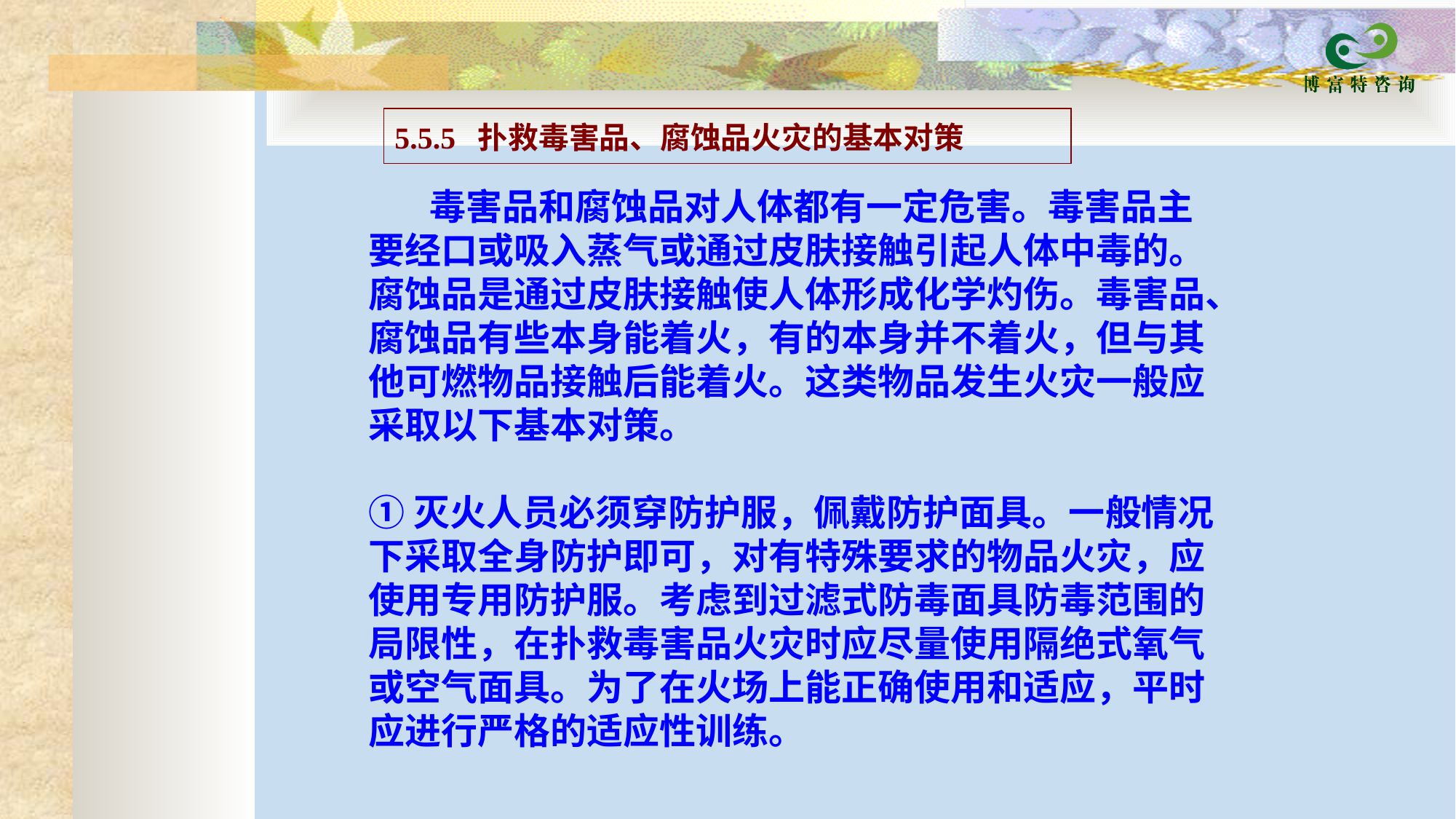

| 5.5.5 扑救毒害品、腐蚀品火灾的基本对策 |
| --- |
　   毒害品和腐蚀品对人体都有一定危害。毒害品主要经口或吸入蒸气或通过皮肤接触引起人体中毒的。腐蚀品是通过皮肤接触使人体形成化学灼伤。毒害品、腐蚀品有些本身能着火，有的本身并不着火，但与其他可燃物品接触后能着火。这类物品发生火灾一般应采取以下基本对策。

①灭火人员必须穿防护服，佩戴防护面具。一般情况下采取全身防护即可，对有特殊要求的物品火灾，应使用专用防护服。考虑到过滤式防毒面具防毒范围的局限性，在扑救毒害品火灾时应尽量使用隔绝式氧气或空气面具。为了在火场上能正确使用和适应，平时应进行严格的适应性训练。